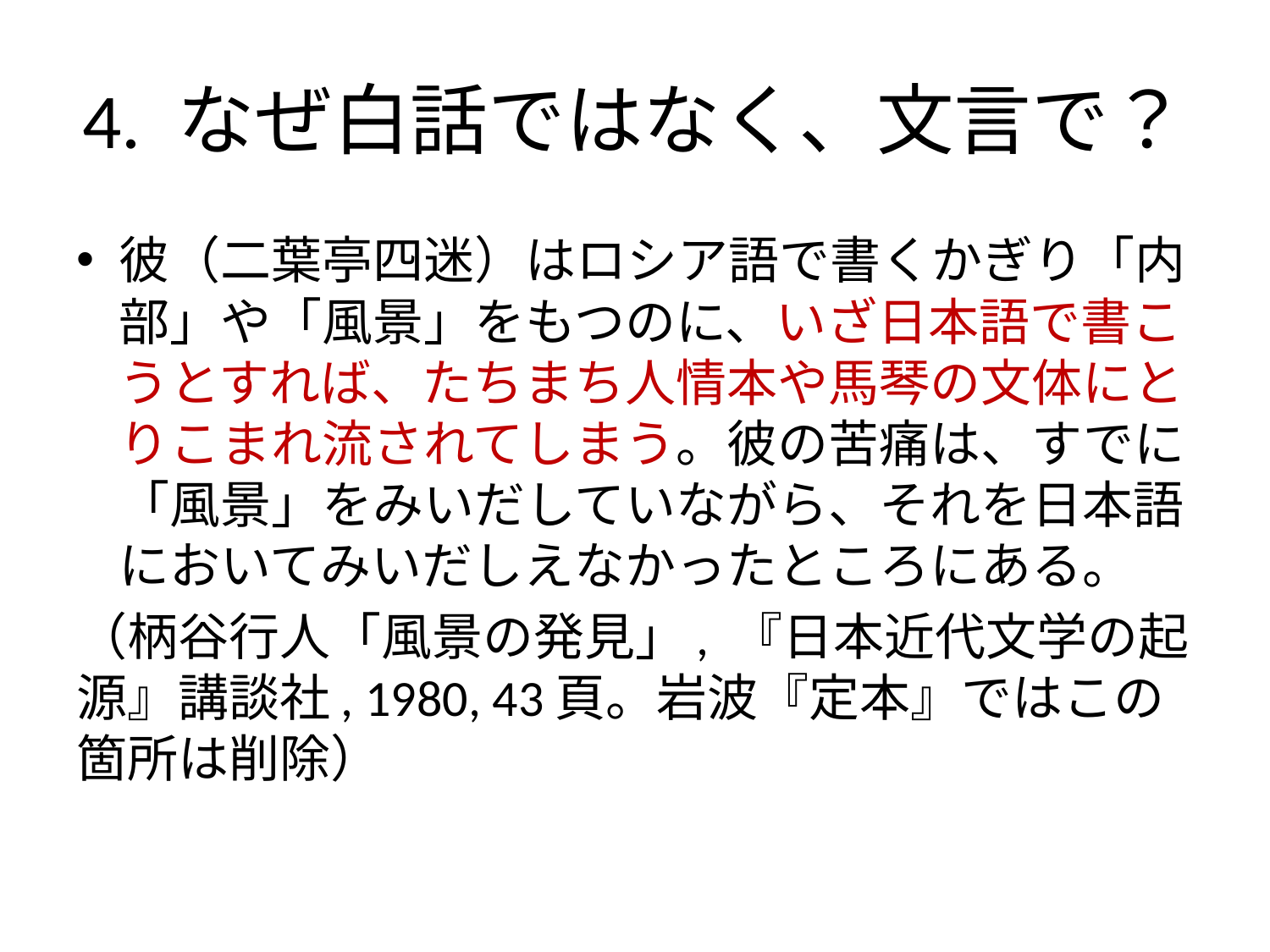

# 4. なぜ白話ではなく、文言で？
彼（二葉亭四迷）はロシア語で書くかぎり「内部」や「風景」をもつのに、いざ日本語で書こうとすれば、たちまち人情本や馬琴の文体にとりこまれ流されてしまう。彼の苦痛は、すでに「風景」をみいだしていながら、それを日本語においてみいだしえなかったところにある。
（柄谷行人「風景の発見」, 『日本近代文学の起源』講談社, 1980, 43頁。岩波『定本』ではこの箇所は削除）